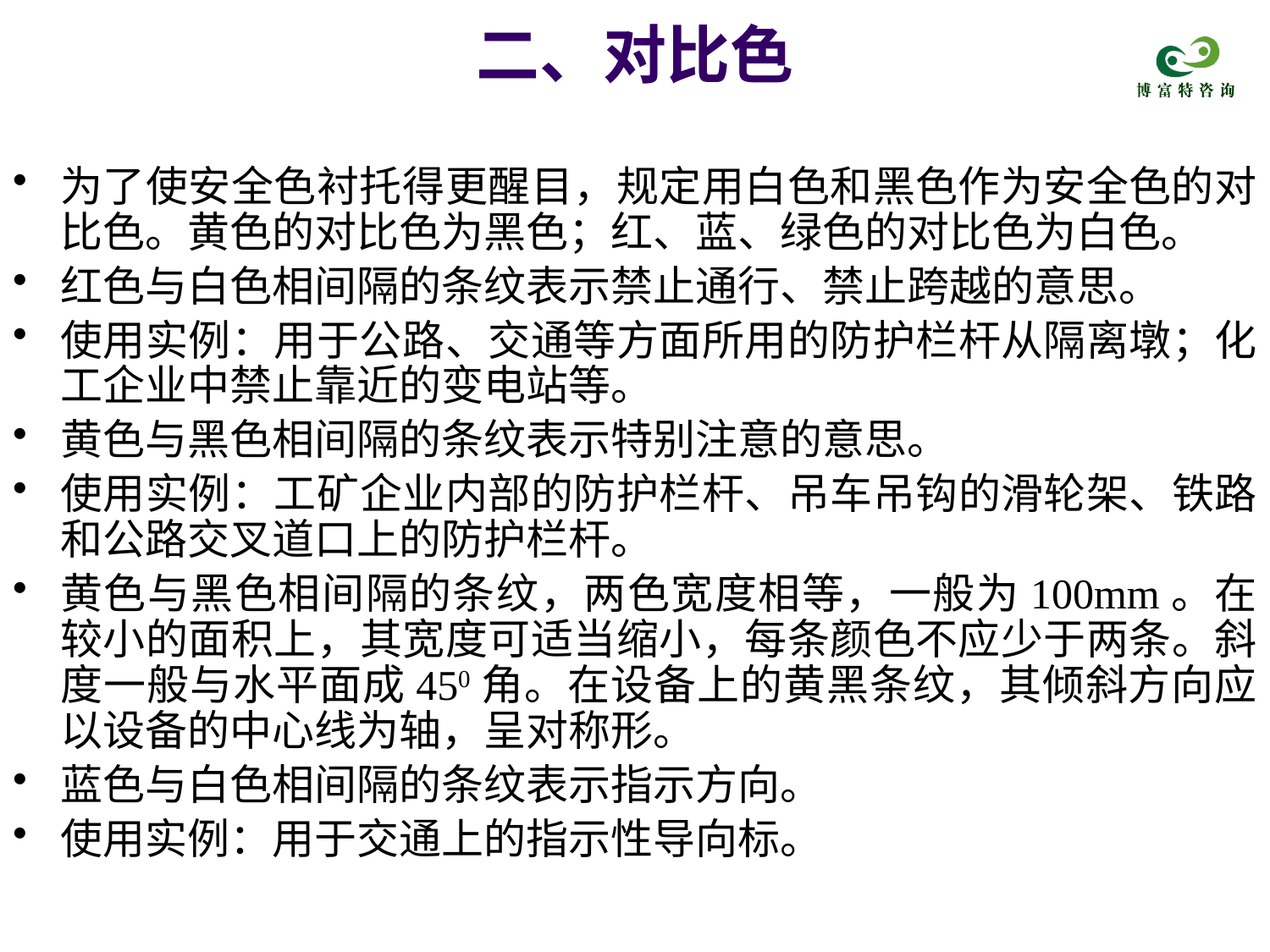

# 二、对比色
为了使安全色衬托得更醒目，规定用白色和黑色作为安全色的对比色。黄色的对比色为黑色；红、蓝、绿色的对比色为白色。
红色与白色相间隔的条纹表示禁止通行、禁止跨越的意思。
使用实例：用于公路、交通等方面所用的防护栏杆从隔离墩；化工企业中禁止靠近的变电站等。
黄色与黑色相间隔的条纹表示特别注意的意思。
使用实例：工矿企业内部的防护栏杆、吊车吊钩的滑轮架、铁路和公路交叉道口上的防护栏杆。
黄色与黑色相间隔的条纹，两色宽度相等，一般为100mm。在较小的面积上，其宽度可适当缩小，每条颜色不应少于两条。斜度一般与水平面成450角。在设备上的黄黑条纹，其倾斜方向应以设备的中心线为轴，呈对称形。
蓝色与白色相间隔的条纹表示指示方向。
使用实例：用于交通上的指示性导向标。